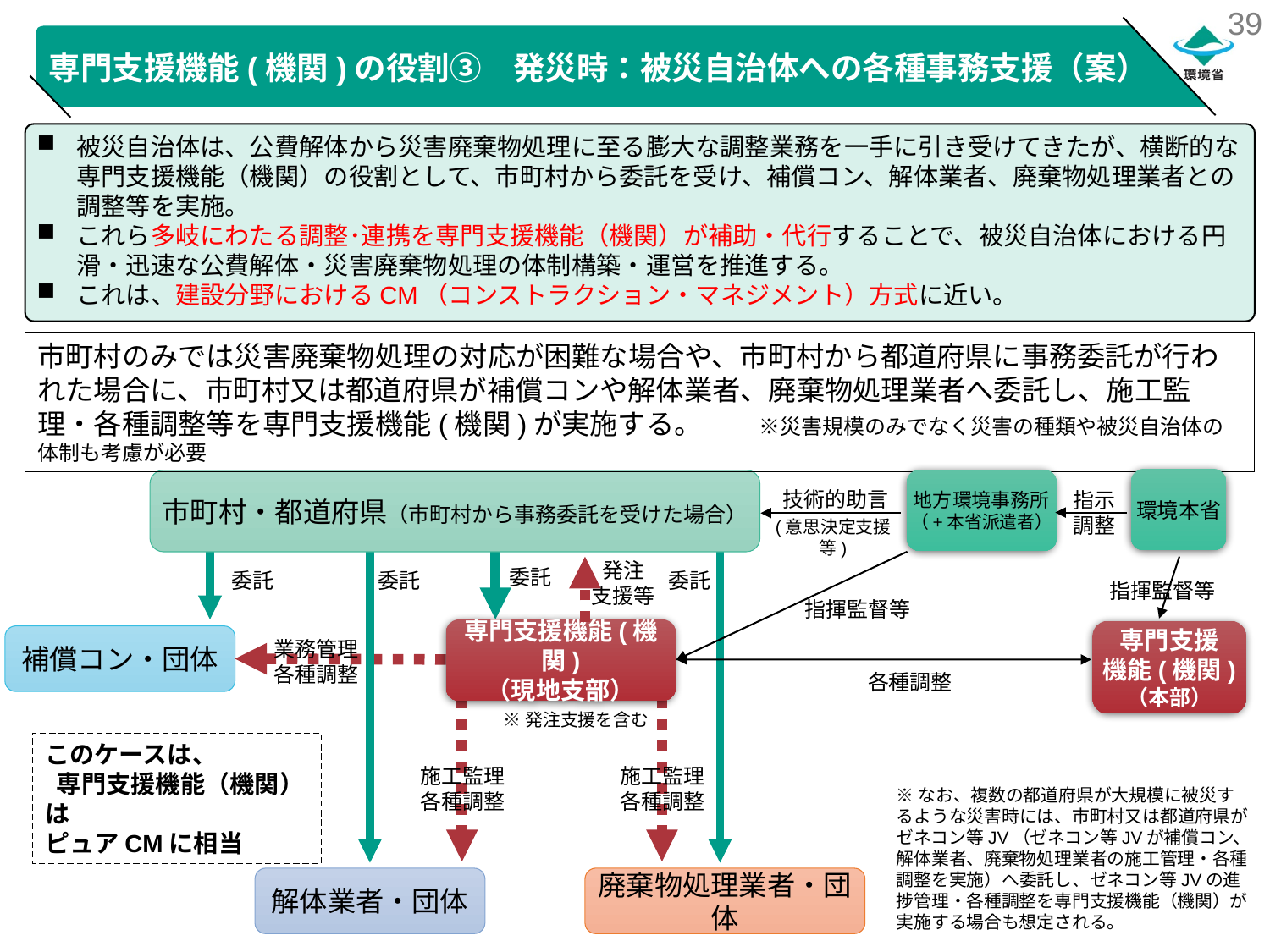

# 専門支援機能(機関)の役割③　発災時：被災自治体への各種事務支援（案）
被災自治体は、公費解体から災害廃棄物処理に至る膨大な調整業務を一手に引き受けてきたが、横断的な専門支援機能（機関）の役割として、市町村から委託を受け、補償コン、解体業者、廃棄物処理業者との調整等を実施。
これら多岐にわたる調整･連携を専門支援機能（機関）が補助・代行することで、被災自治体における円滑・迅速な公費解体・災害廃棄物処理の体制構築・運営を推進する。
これは、建設分野におけるCM（コンストラクション・マネジメント）方式に近い。
市町村のみでは災害廃棄物処理の対応が困難な場合や、市町村から都道府県に事務委託が行われた場合に、市町村又は都道府県が補償コンや解体業者、廃棄物処理業者へ委託し、施工監理・各種調整等を専門支援機能(機関)が実施する。　　※災害規模のみでなく災害の種類や被災自治体の体制も考慮が必要
環境本省
地方環境事務所
（+本省派遣者）
市町村・都道府県（市町村から事務委託を受けた場合）
技術的助言
指示
調整
(意思決定支援等)
発注
支援等
委託
委託
委託
委託
指揮監督等
指揮監督等
専門支援機能(機関)
（現地支部）
専門支援
機能(機関)
（本部）
補償コン・団体
業務管理
各種調整
各種調整
※発注支援を含む
このケースは、
 専門支援機能（機関）は
ピュアCMに相当
施工監理
各種調整
施工監理
各種調整
※なお、複数の都道府県が大規模に被災するような災害時には、市町村又は都道府県がゼネコン等JV（ゼネコン等JVが補償コン、解体業者、廃棄物処理業者の施工管理・各種調整を実施）へ委託し、ゼネコン等JVの進捗管理・各種調整を専門支援機能（機関）が実施する場合も想定される。
解体業者・団体
廃棄物処理業者・団体